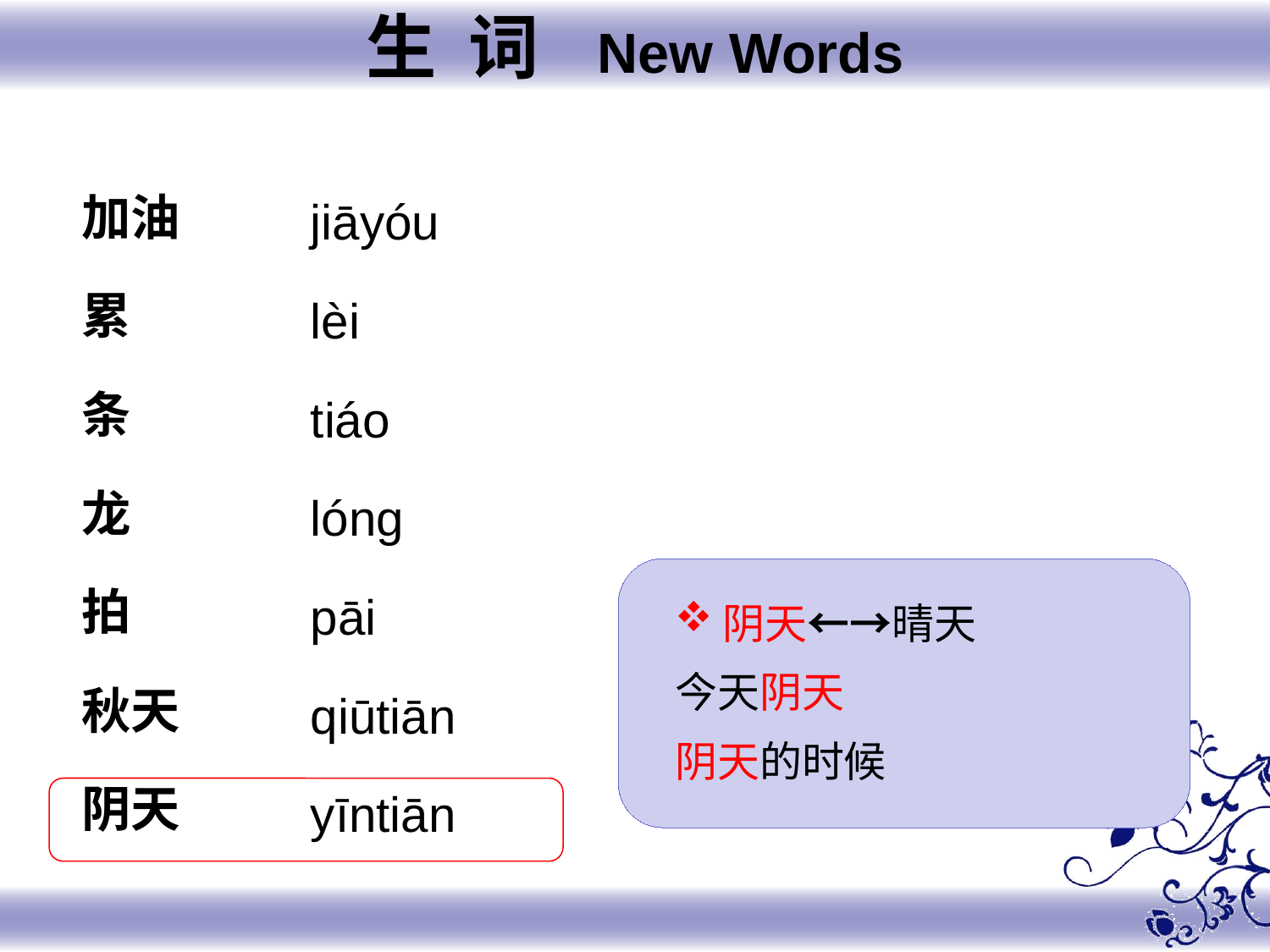

生  词   New Words
加油
累
条
龙
拍
秋天
阴天
jiāyóu
lèi
tiáo
lónɡ
pāi
qiūtiān
yīntiān

阴天←→晴天
今天阴天
阴天的时候